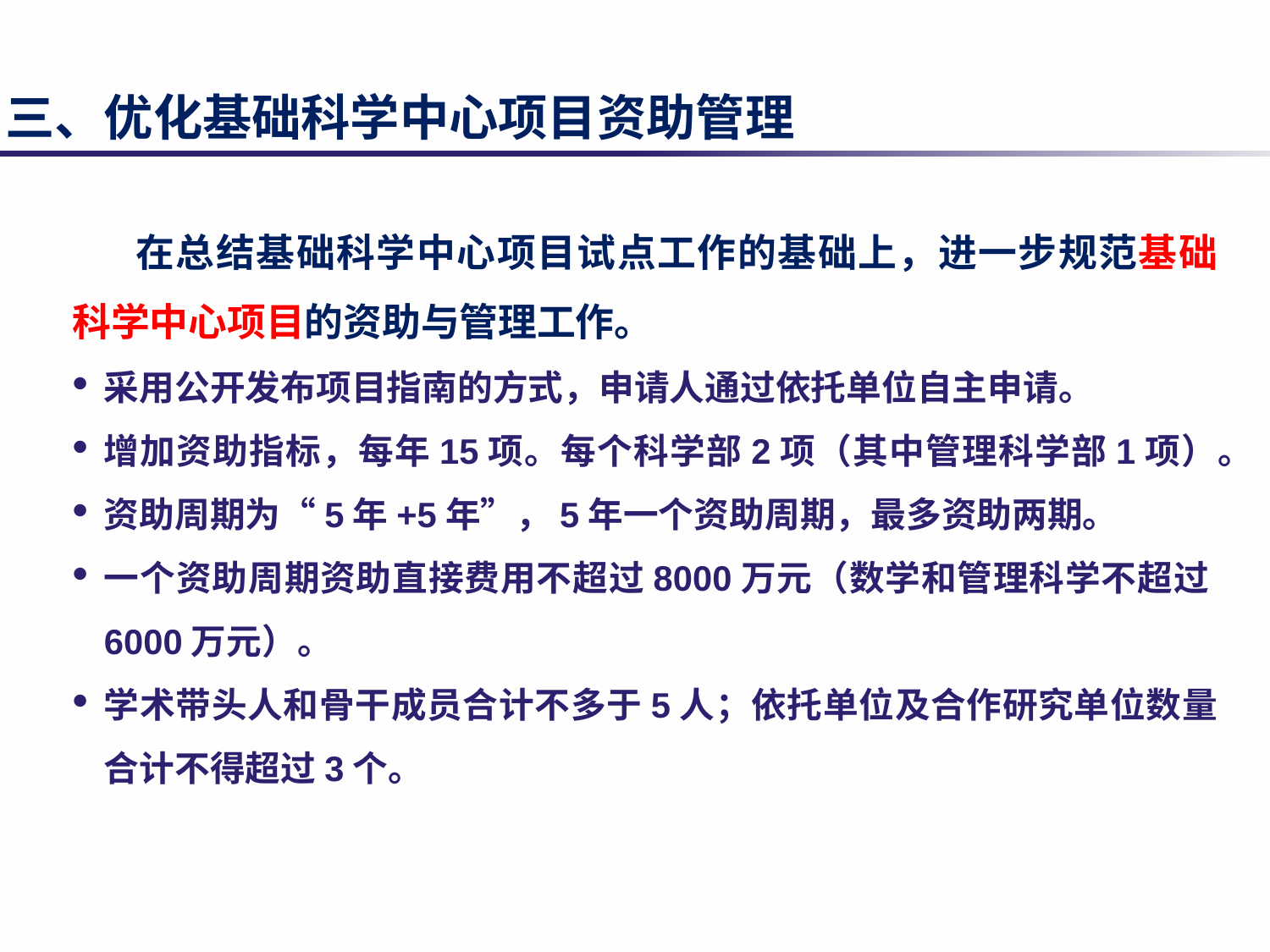

三、优化基础科学中心项目资助管理
在总结基础科学中心项目试点工作的基础上，进一步规范基础科学中心项目的资助与管理工作。
采用公开发布项目指南的方式，申请人通过依托单位自主申请。
增加资助指标，每年15项。每个科学部2项（其中管理科学部1项）。
资助周期为“5年+5年”，5年一个资助周期，最多资助两期。
一个资助周期资助直接费用不超过8000万元（数学和管理科学不超过6000万元）。
学术带头人和骨干成员合计不多于5人；依托单位及合作研究单位数量合计不得超过3个。